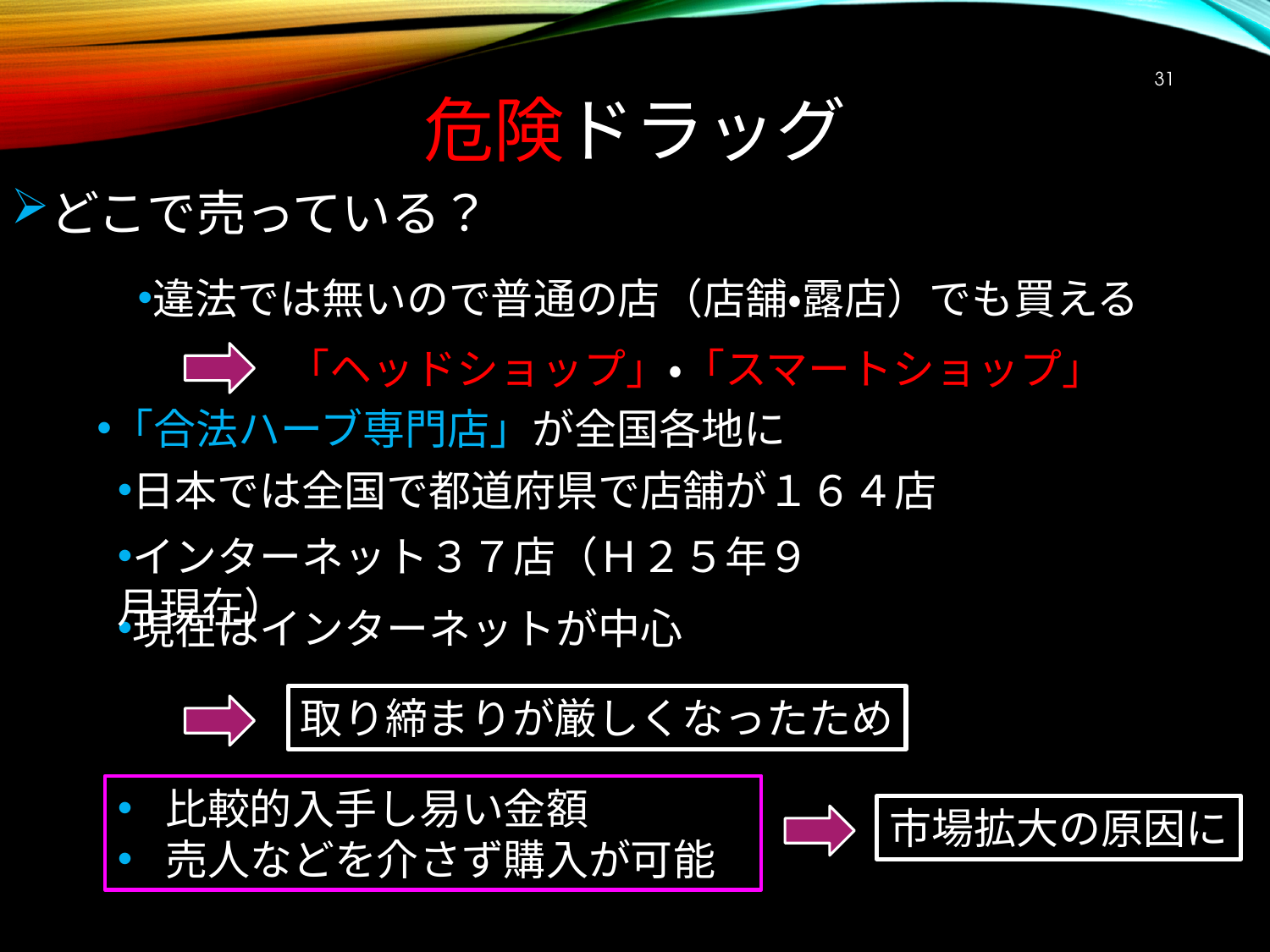

31
# 危険ドラッグ
どこで売っている？
違法では無いので普通の店（店舗・露店）でも買える
「ヘッドショップ」・「スマートショップ」

「合法ハーブ専門店」が全国各地に
日本では全国で都道府県で店舗が１６４店
インターネット３７店（Ｈ２５年９月現在）
現在はインターネットが中心
取り締まりが厳しくなったため

比較的入手し易い金額
売人などを介さず購入が可能
市場拡大の原因に